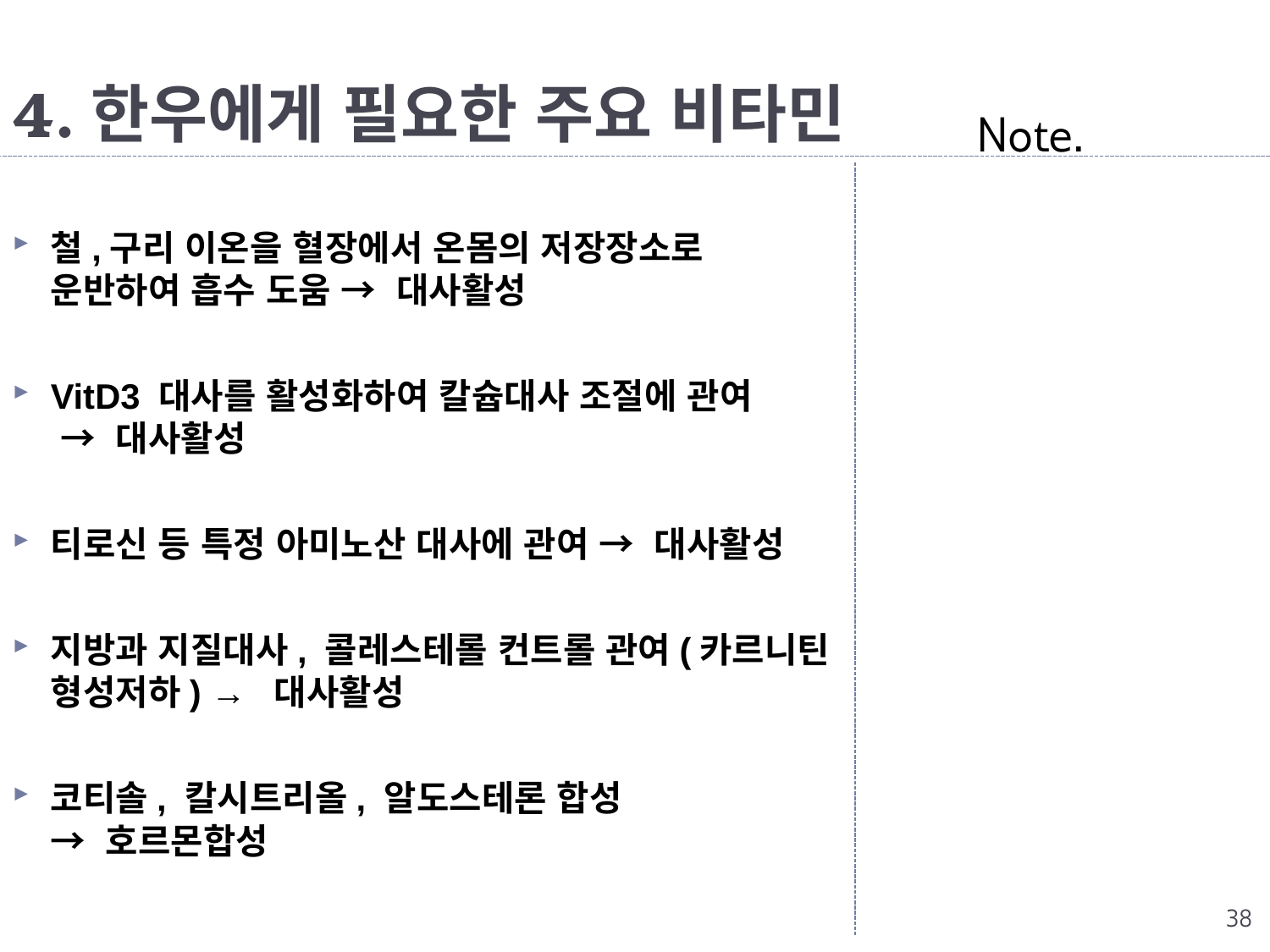

# 4.한우에게 필요한 주요 비타민
Note.

철,구리 이온을 혈장에서 온몸의 저장장소로 운반하여 흡수 도움 →  대사활성

VitD3 대사를 활성화하여 칼슙대사 조절에 관여
 →  대사활성

티로신 등 특정 아미노산 대사에 관여 →  대사활성

지방과 지질대사, 콜레스테롤 컨트롤 관여(카르니틴 형성저하) →  대사활성

코티솔, 칼시트리올, 알도스테론 합성
→  호르몬합성

38